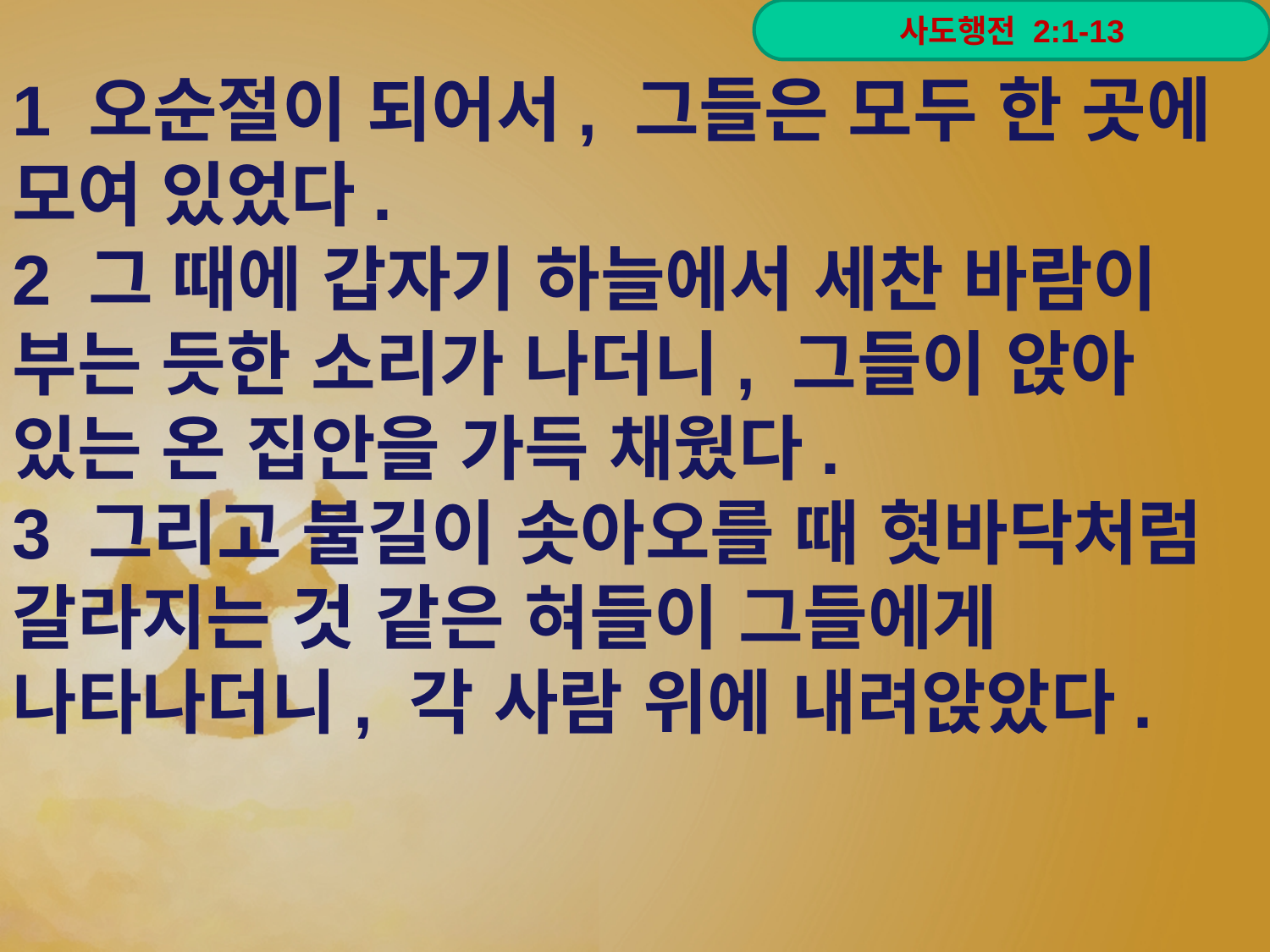

1 오순절이 되어서, 그들은 모두 한 곳에 모여 있었다.
2 그 때에 갑자기 하늘에서 세찬 바람이 부는 듯한 소리가 나더니, 그들이 앉아 있는 온 집안을 가득 채웠다.
3 그리고 불길이 솟아오를 때 혓바닥처럼 갈라지는 것 같은 혀들이 그들에게 나타나더니, 각 사람 위에 내려앉았다.
사도행전 2:1-13